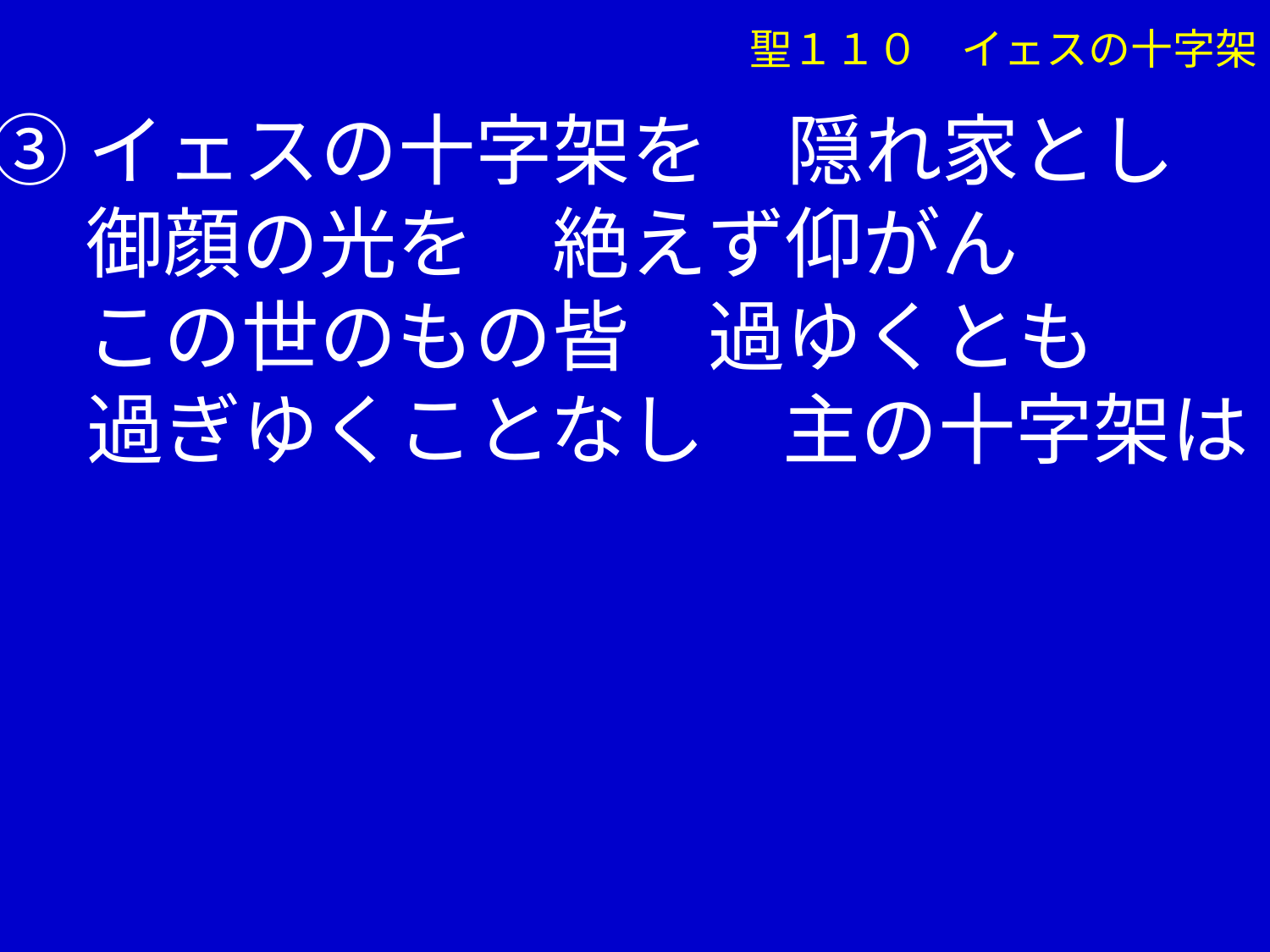

③イェスの十字架を　隠れ家とし
　 御顔の光を　絶えず仰がん
　 この世のもの皆　過ゆくとも
　 過ぎゆくことなし　主の十字架は
聖１１０　イェスの十字架